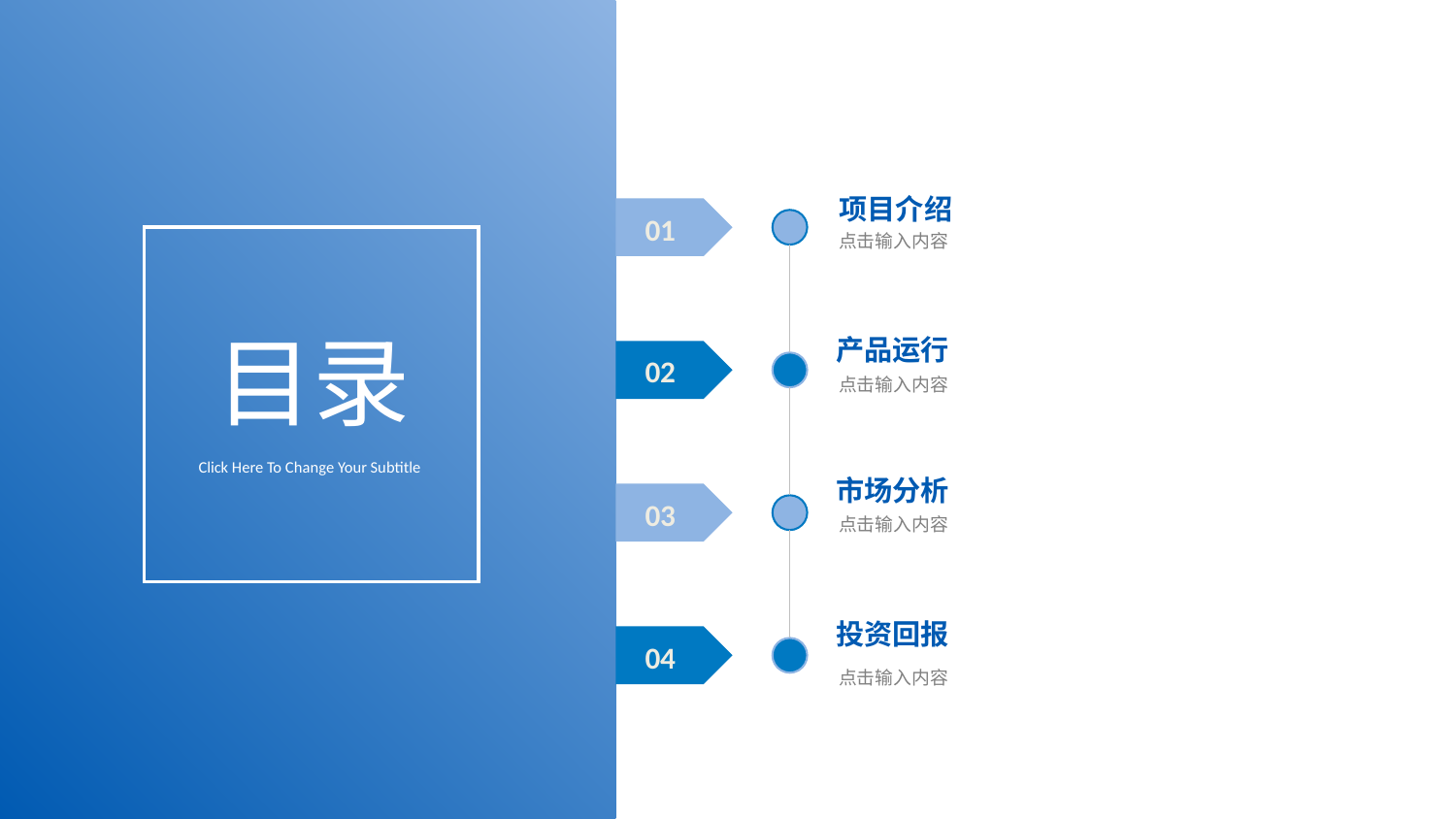

项目介绍
点击输入内容

01

产品运行
点击输入内容
# 目录

02

Click Here To Change Your Subtitle
市场分析
点击输入内容

03

投资回报
点击输入内容

04